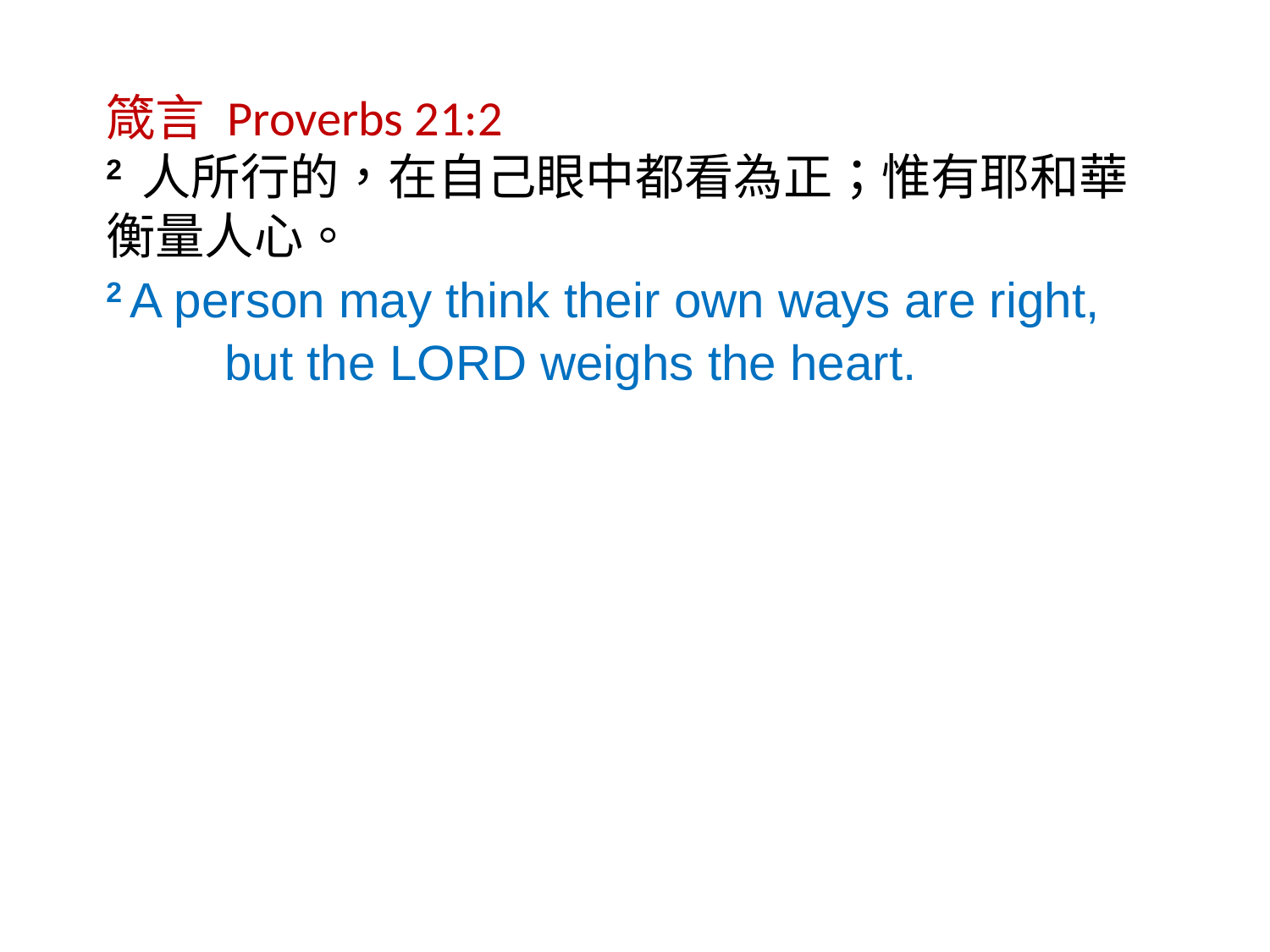

箴言 Proverbs 21:2
2 人所行的，在自己眼中都看為正；惟有耶和華衡量人心。
2 A person may think their own ways are right,
    but the Lord weighs the heart.